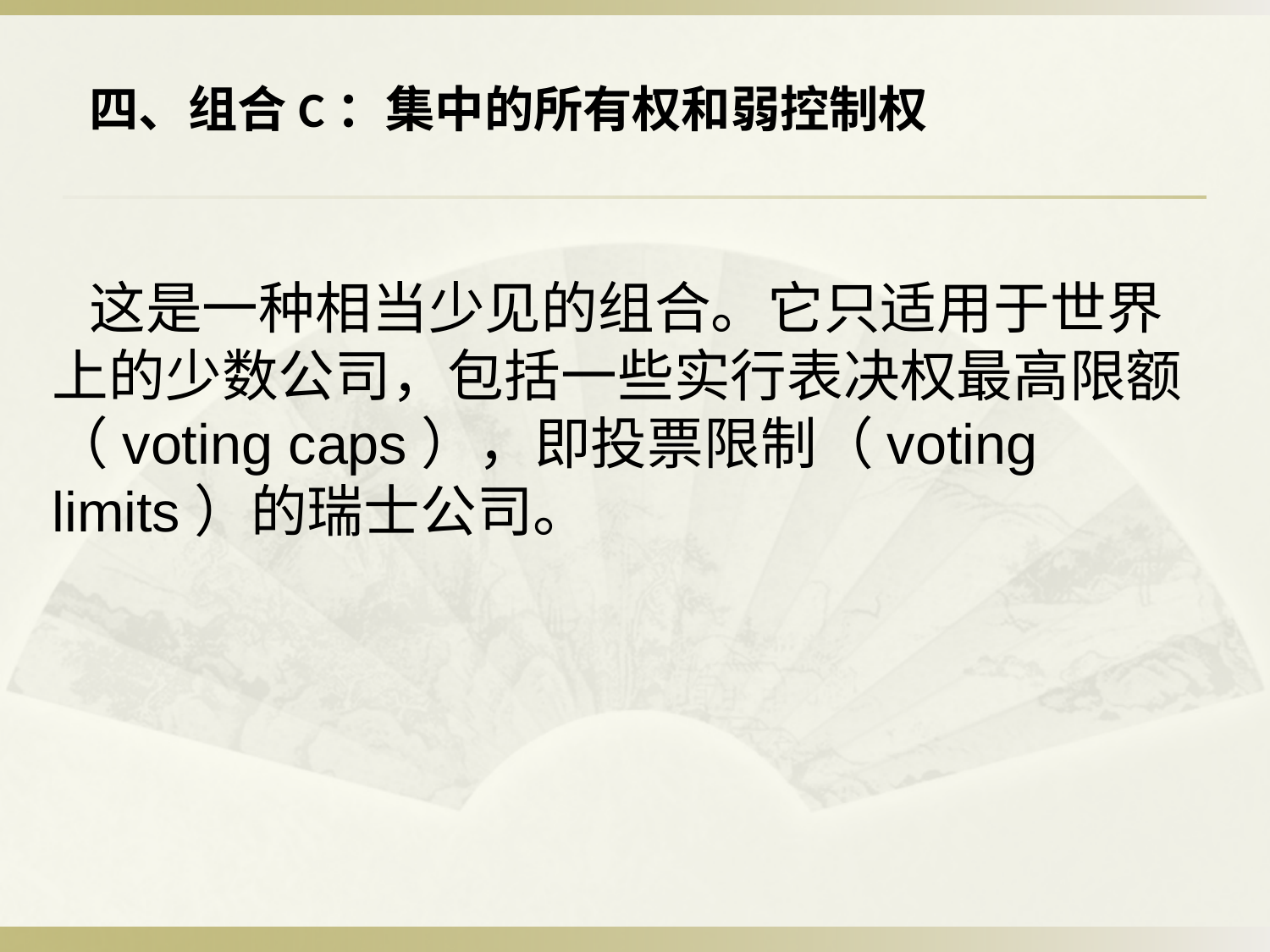

四、组合C：集中的所有权和弱控制权

这是一种相当少见的组合。它只适用于世界上的少数公司，包括一些实行表决权最高限额（voting caps），即投票限制（voting limits）的瑞士公司。